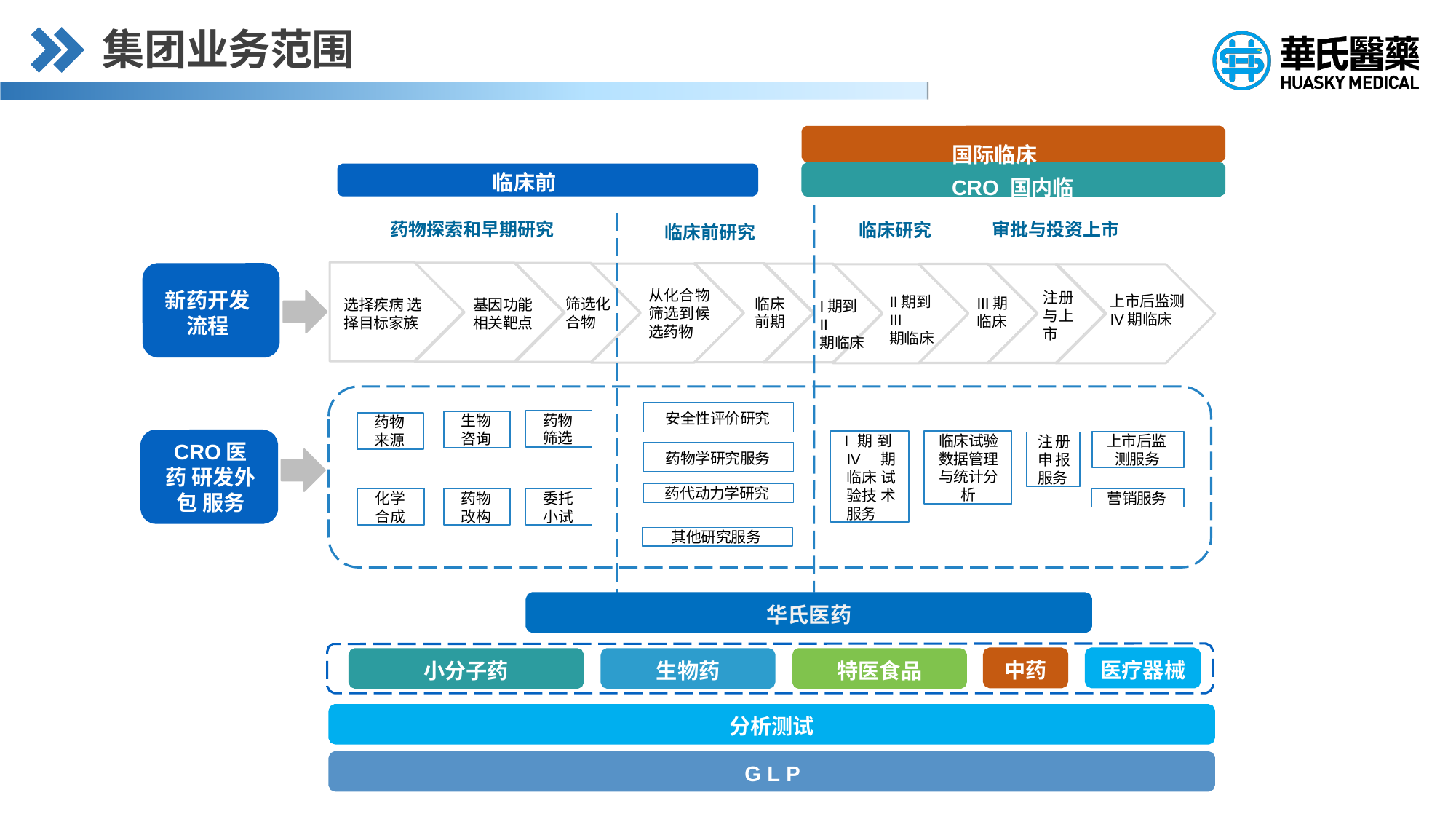

# 集团业务范围

国际临床CRO 国内临床CRO

临床前CRO

审批与投资上市
药物探索和早期研究
临床研究
临床前研究

从化合物 筛选到候 选药物
新药开发 流程
注册 与上 市

上市后监测
IV期临床
II期到III
期临床
III期
临床
临床 前期
筛选化
合物
基因功能 相关靶点
选择疾病 选择目标家族
I期到II
期临床

安全性评价研究
药物 筛选
生物 咨询
药物 来源

I期到IV 期临床 试验技 术服务
临床试验 数据管理 与统计分 析
上市后监 测服务
注册 申报 服务
CRO医药 研发外包 服务

药物学研究服务

药代动力学研究
化学 合成
药物
改构
委托 小试
营销服务
其他研究服务

华氏医药

中药
医疗器械
小分子药
生物药
特医食品

分析测试

G L P